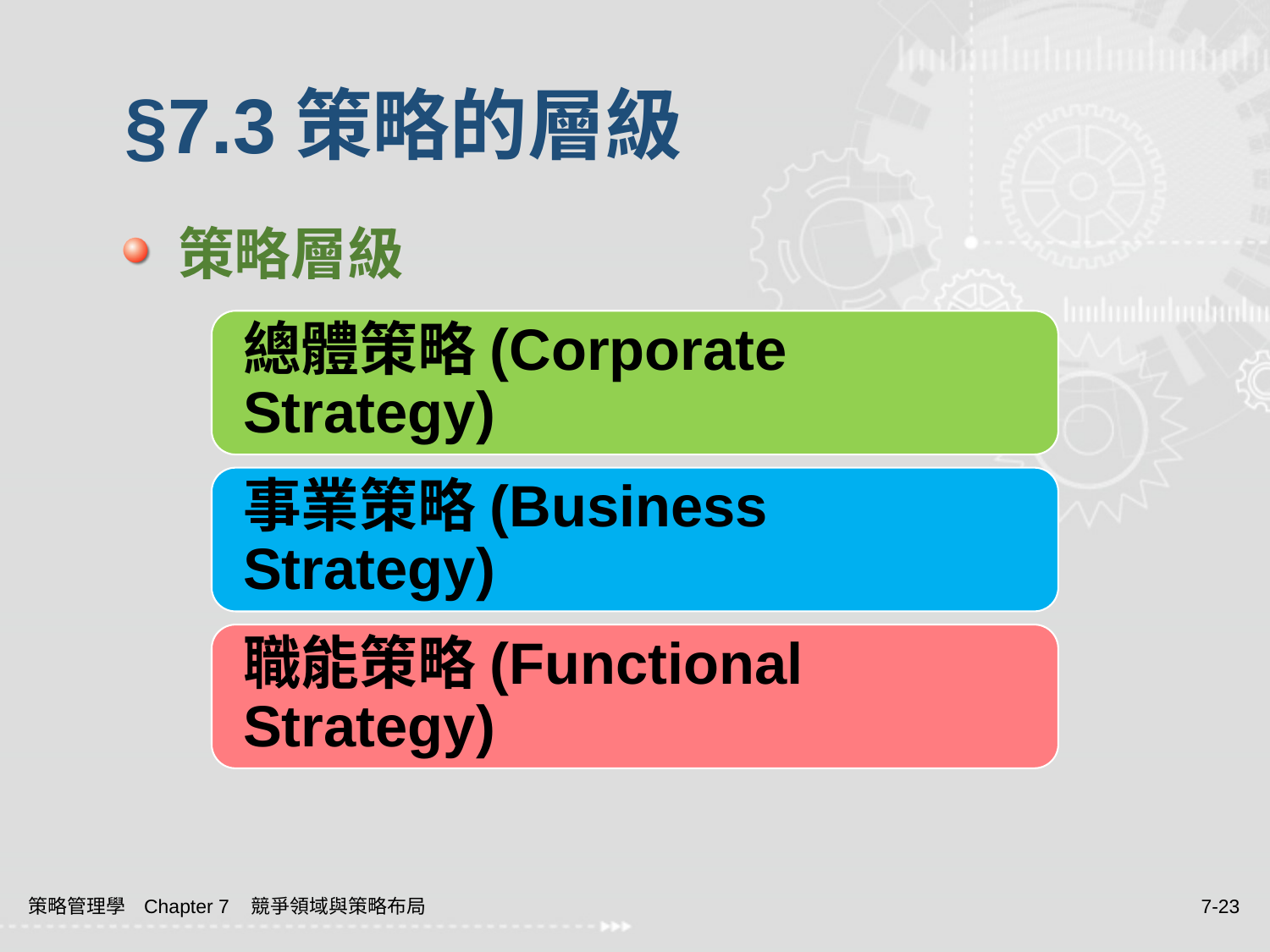

# §7.3策略的層級
 策略層級
總體策略(Corporate Strategy)
事業策略(Business Strategy)
職能策略(Functional Strategy)
策略管理學   Chapter 7   競爭領域與策略布局
7-23